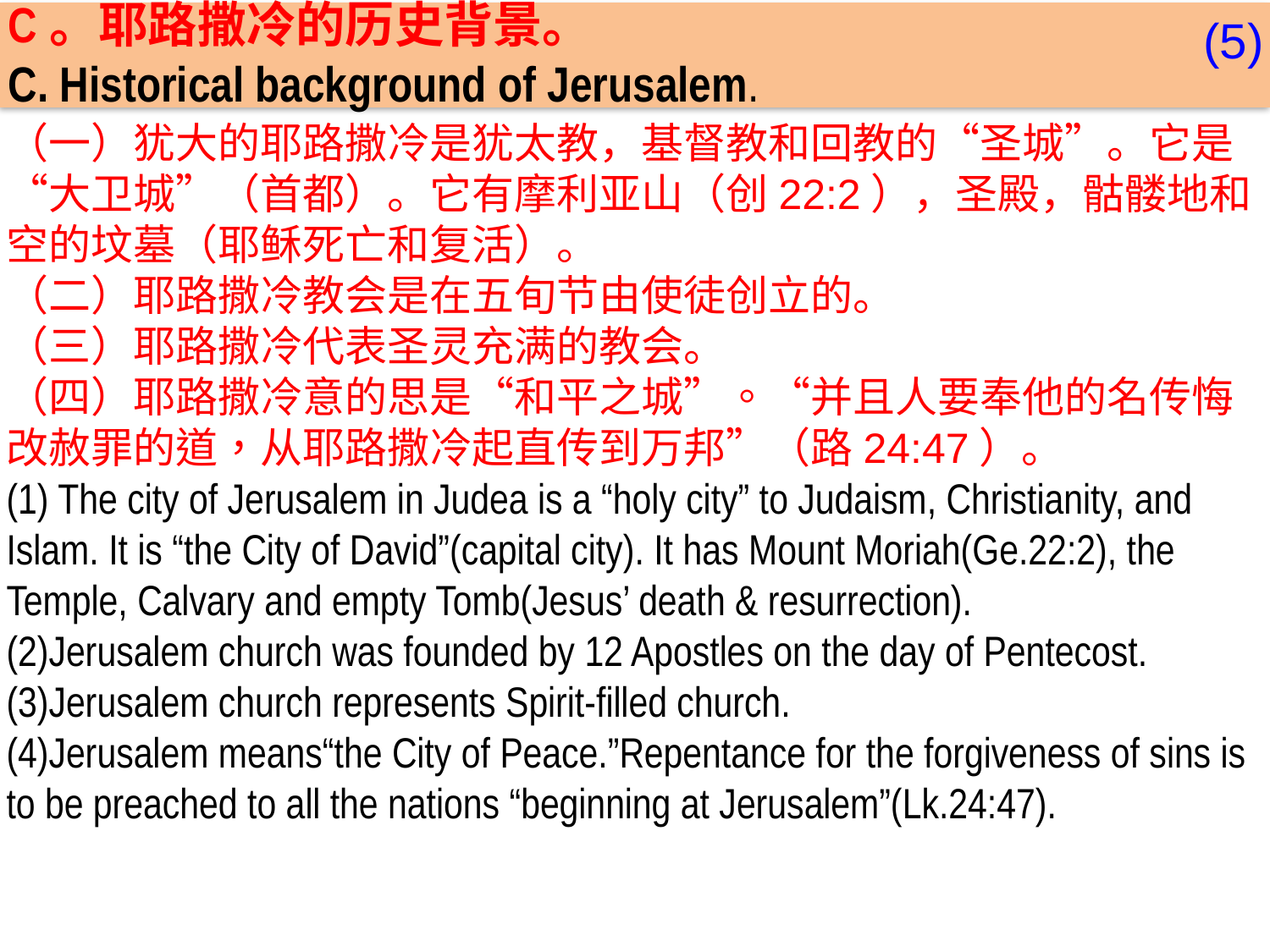

C。耶路撒冷的历史背景。
C. Historical background of Jerusalem.

(5)
（一）犹大的耶路撒冷是犹太教，基督教和回教的“圣城”。它是“大卫城”（首都）。它有摩利亚山（创22:2），圣殿，骷髅地和空的坟墓（耶稣死亡和复活）。
（二）耶路撒冷教会是在五旬节由使徒创立的。
（三）耶路撒冷代表圣灵充满的教会。
（四）耶路撒冷意的思是“和平之城”。“并且人要奉他的名传悔改赦罪的道，从耶路撒冷起直传到万邦”（路24:47）。
(1) The city of Jerusalem in Judea is a “holy city” to Judaism, Christianity, and Islam. It is “the City of David”(capital city). It has Mount Moriah(Ge.22:2), the Temple, Calvary and empty Tomb(Jesus’ death & resurrection).
(2)Jerusalem church was founded by 12 Apostles on the day of Pentecost. (3)Jerusalem church represents Spirit-filled church.
(4)Jerusalem means“the City of Peace.”Repentance for the forgiveness of sins is to be preached to all the nations “beginning at Jerusalem”(Lk.24:47).